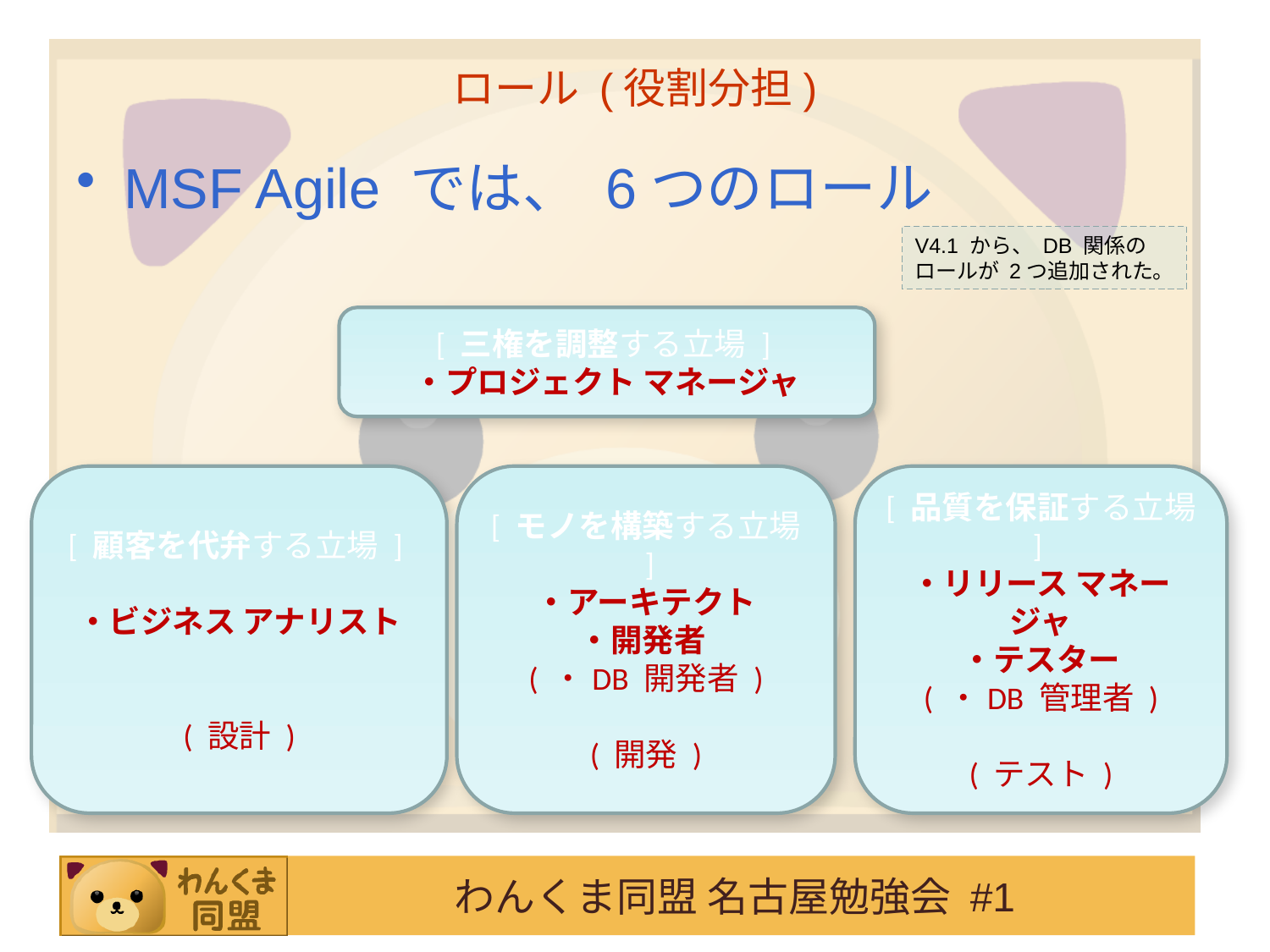

ロール (役割分担)
MSF Agile では、 6つのロール
V4.1 から、 DB 関係の
ロールが 2つ追加された。
[ 三権を調整する立場 ]
・プロジェクト マネージャ
[ 顧客を代弁する立場 ]
・ビジネス アナリスト
( 設計 )
[ モノを構築する立場 ]
・アーキテクト
・開発者
( ・DB 開発者 )
( 開発 )
[ 品質を保証する立場 ]
・リリース マネージャ
・テスター
( ・DB 管理者 )
( テスト )